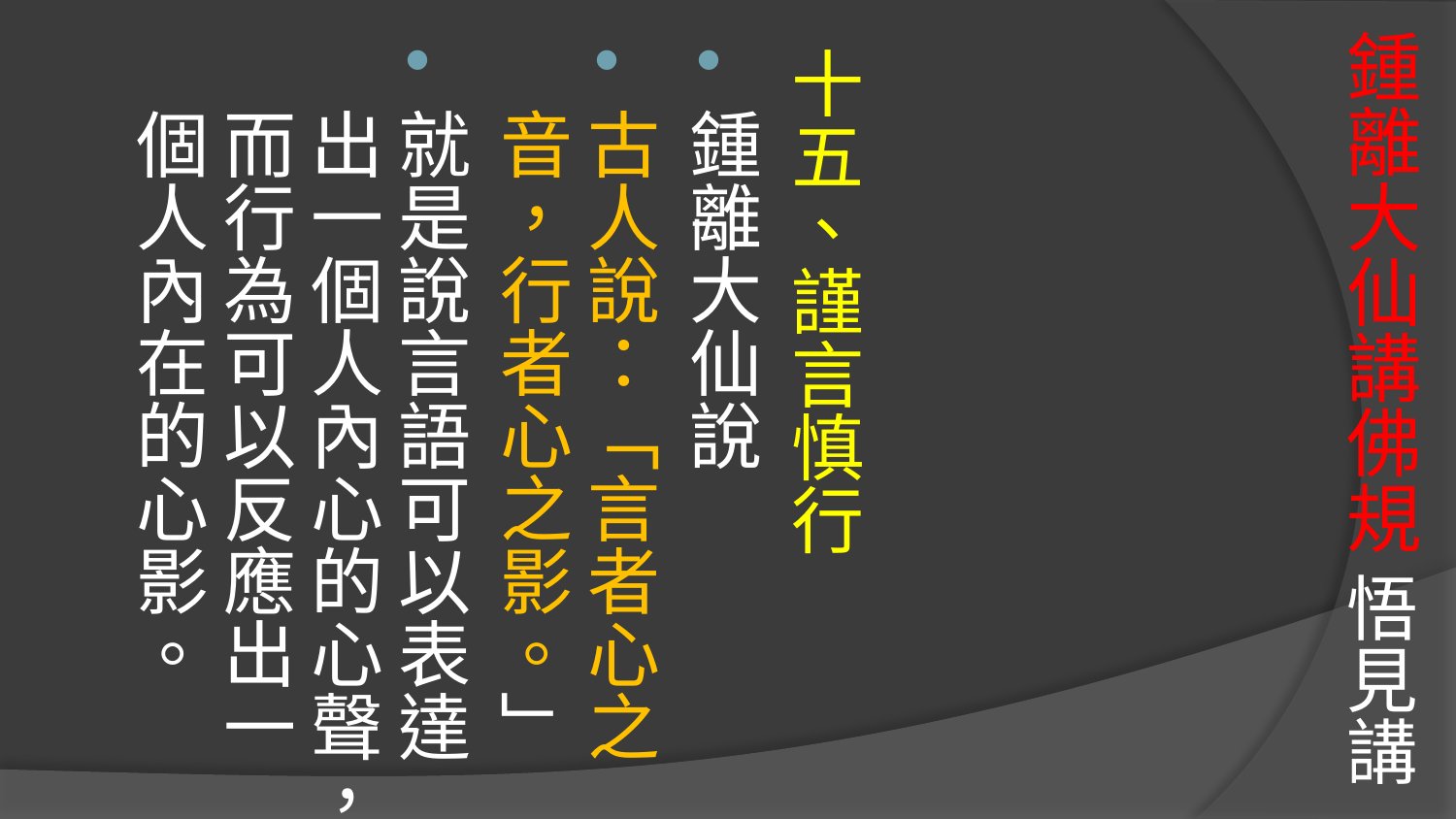

# 鍾離大仙講佛規 悟見講
十五、謹言慎行
鍾離大仙說
古人說：「言者心之音，行者心之影。」
就是說言語可以表達出一個人內心的心聲，而行為可以反應出一個人內在的心影。